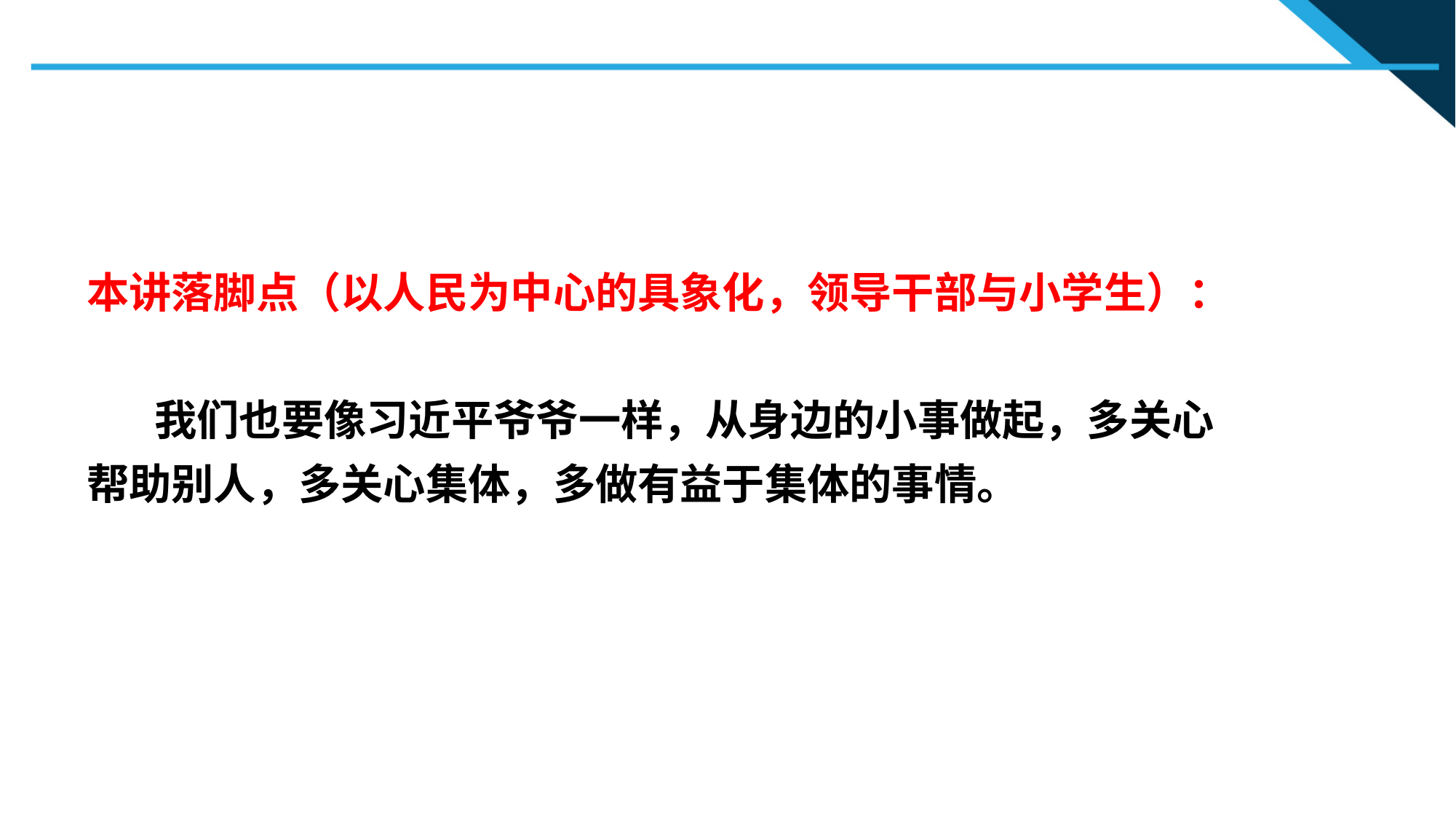

本讲落脚点（以人民为中心的具象化，领导干部与小学生）：

      我们也要像习近平爷爷一样，从身边的小事做起，多关心
帮助别人，多关心集体，多做有益于集体的事情。